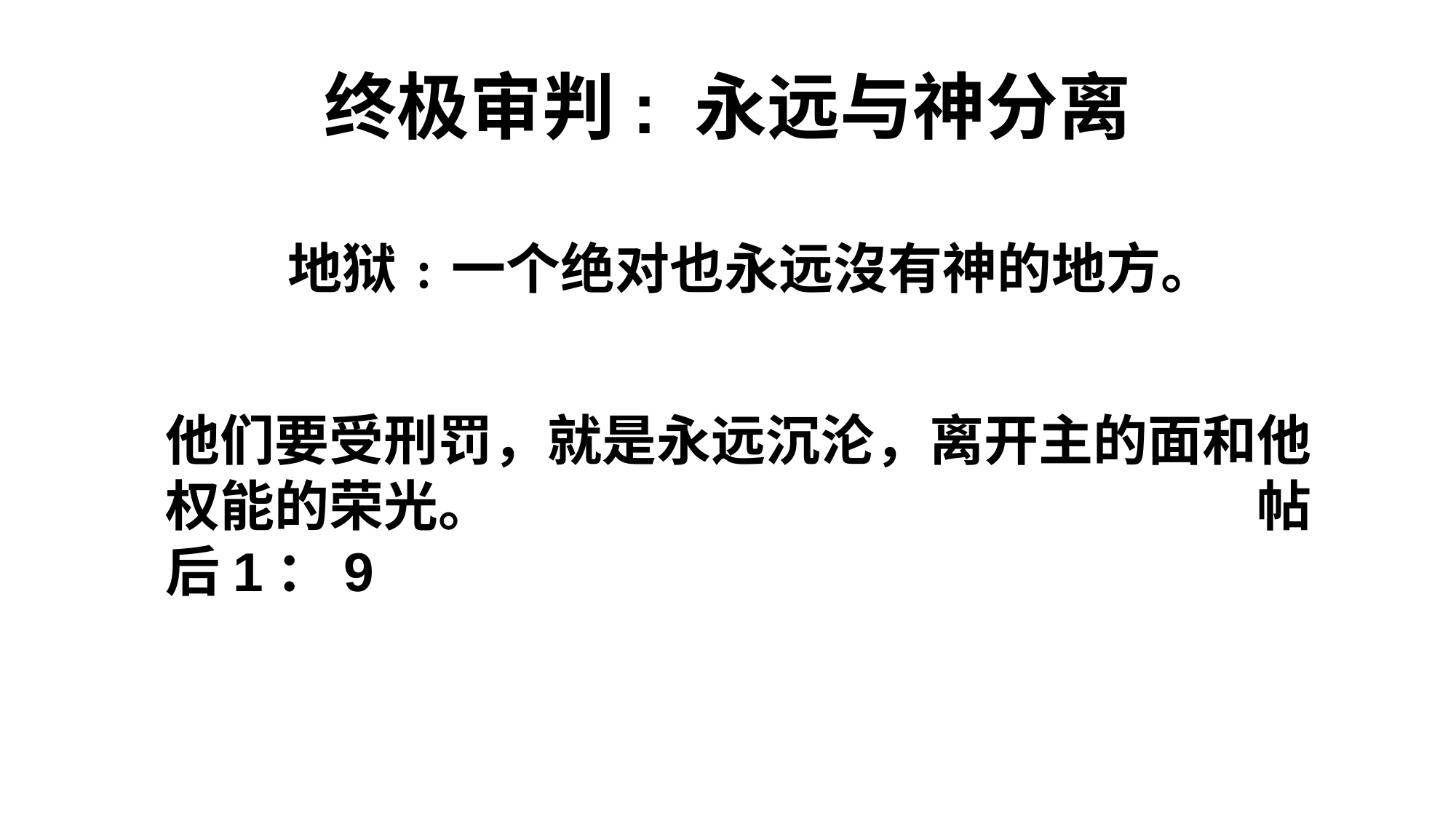

终极审判: 永远与神分离
地狱﹕一个绝对也永远沒有神的地方。
他们要受刑罚，就是永远沉沦，离开主的面和他权能的荣光。							帖后1：9